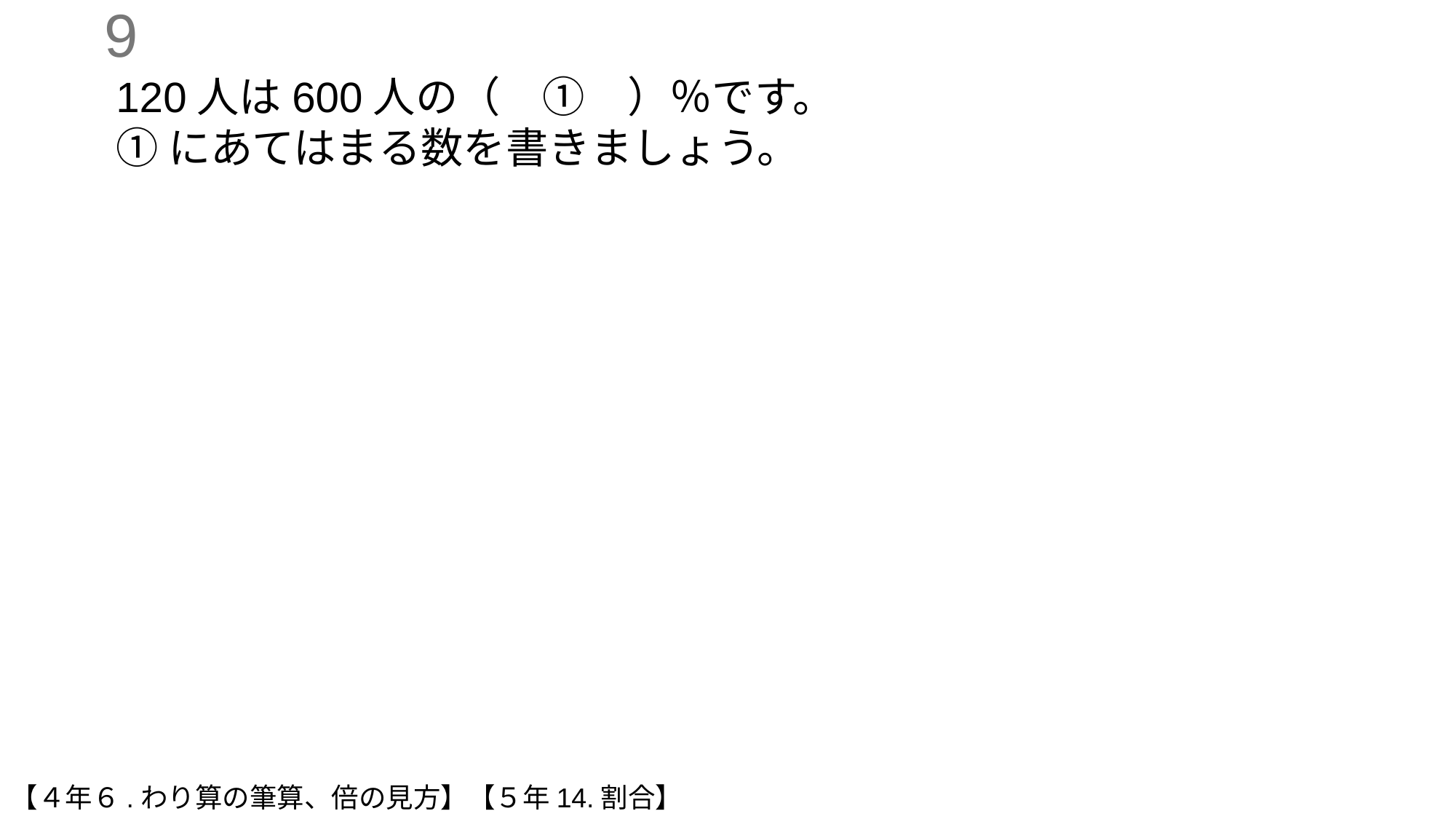

9
120人は600人の（　①　）％です。
①にあてはまる数を書きましょう。
【４年６.わり算の筆算、倍の見方】【５年14.割合】